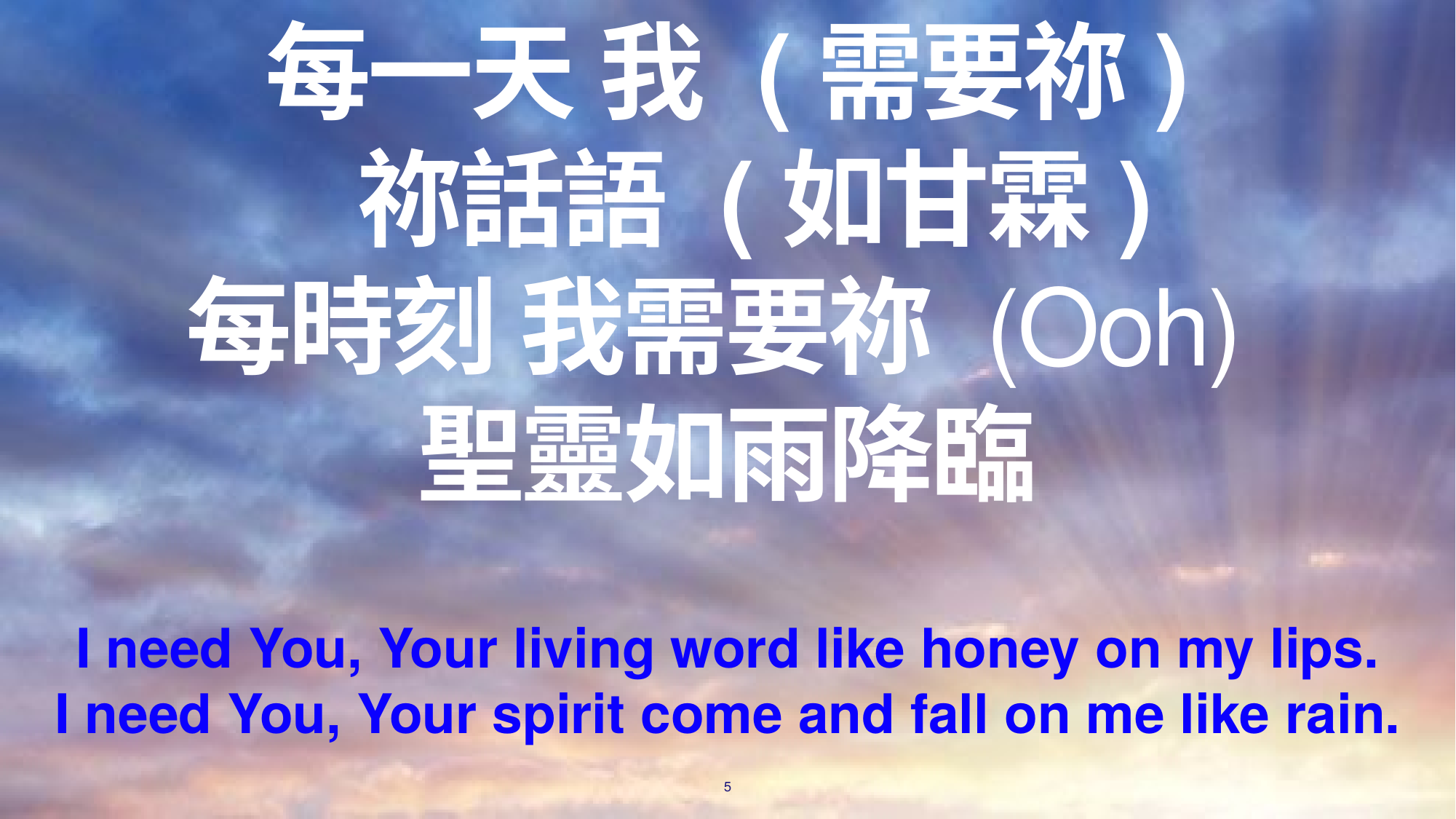

# 每一天 我 (需要祢)
 祢話語 (如甘霖)
每時刻 我需要祢 (Ooh)
聖靈如雨降臨
I need You, Your living word like honey on my lips.
I need You, Your spirit come and fall on me like rain.
5